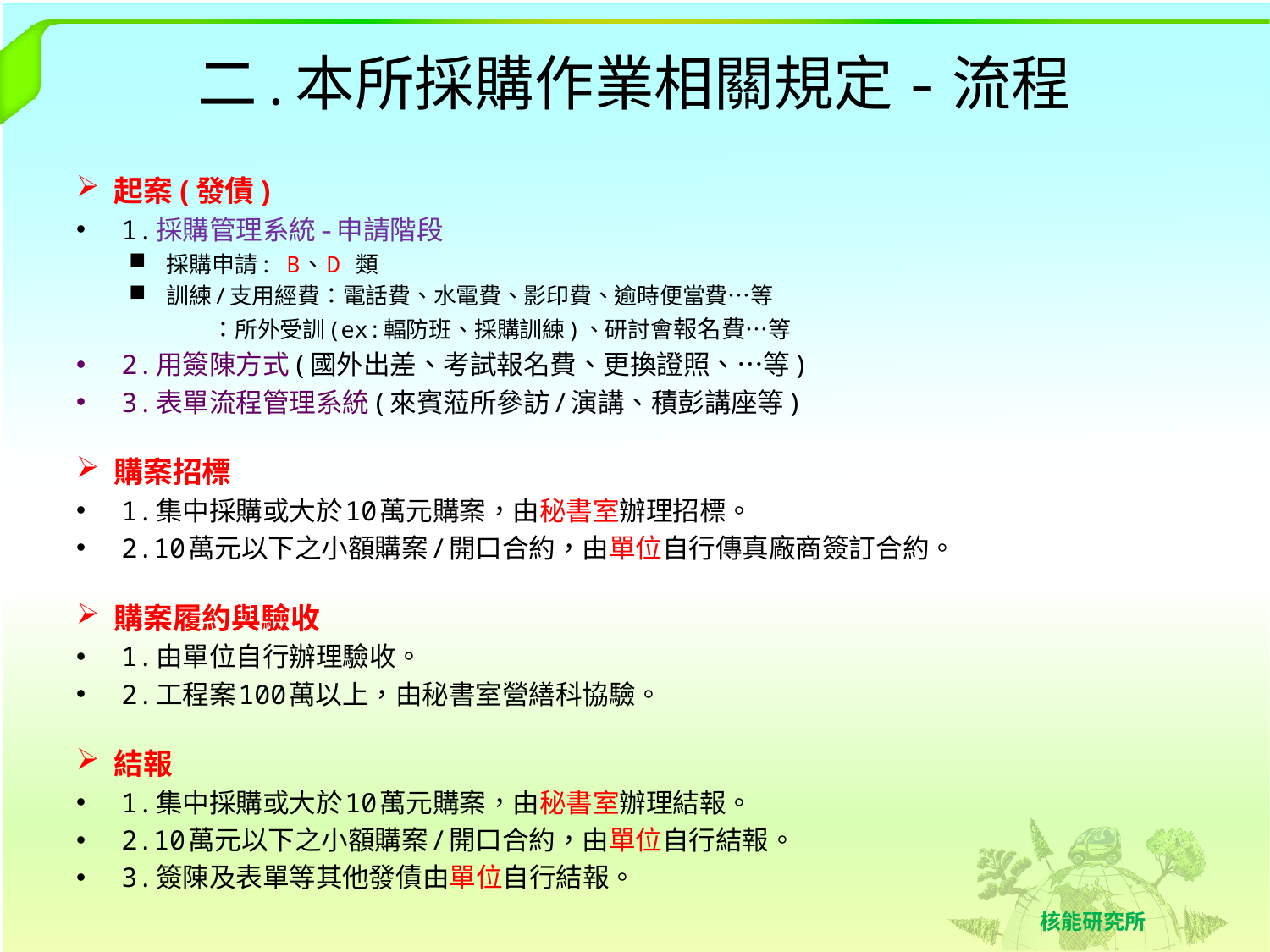

# 二.本所採購作業相關規定-流程
起案(發債)
1.採購管理系統-申請階段
採購申請: B、D 類
訓練/支用經費：電話費、水電費、影印費、逾時便當費…等
                ：所外受訓(ex:輻防班、採購訓練)、研討會報名費…等
2.用簽陳方式(國外出差、考試報名費、更換證照、…等)
3.表單流程管理系統(來賓蒞所參訪/演講、積彭講座等)

購案招標
1.集中採購或大於10萬元購案，由秘書室辦理招標。
2.10萬元以下之小額購案/開口合約，由單位自行傳真廠商簽訂合約。

購案履約與驗收
1.由單位自行辦理驗收。
2.工程案100萬以上，由秘書室營繕科協驗。

結報
1.集中採購或大於10萬元購案，由秘書室辦理結報。
2.10萬元以下之小額購案/開口合約，由單位自行結報。
3.簽陳及表單等其他發債由單位自行結報。